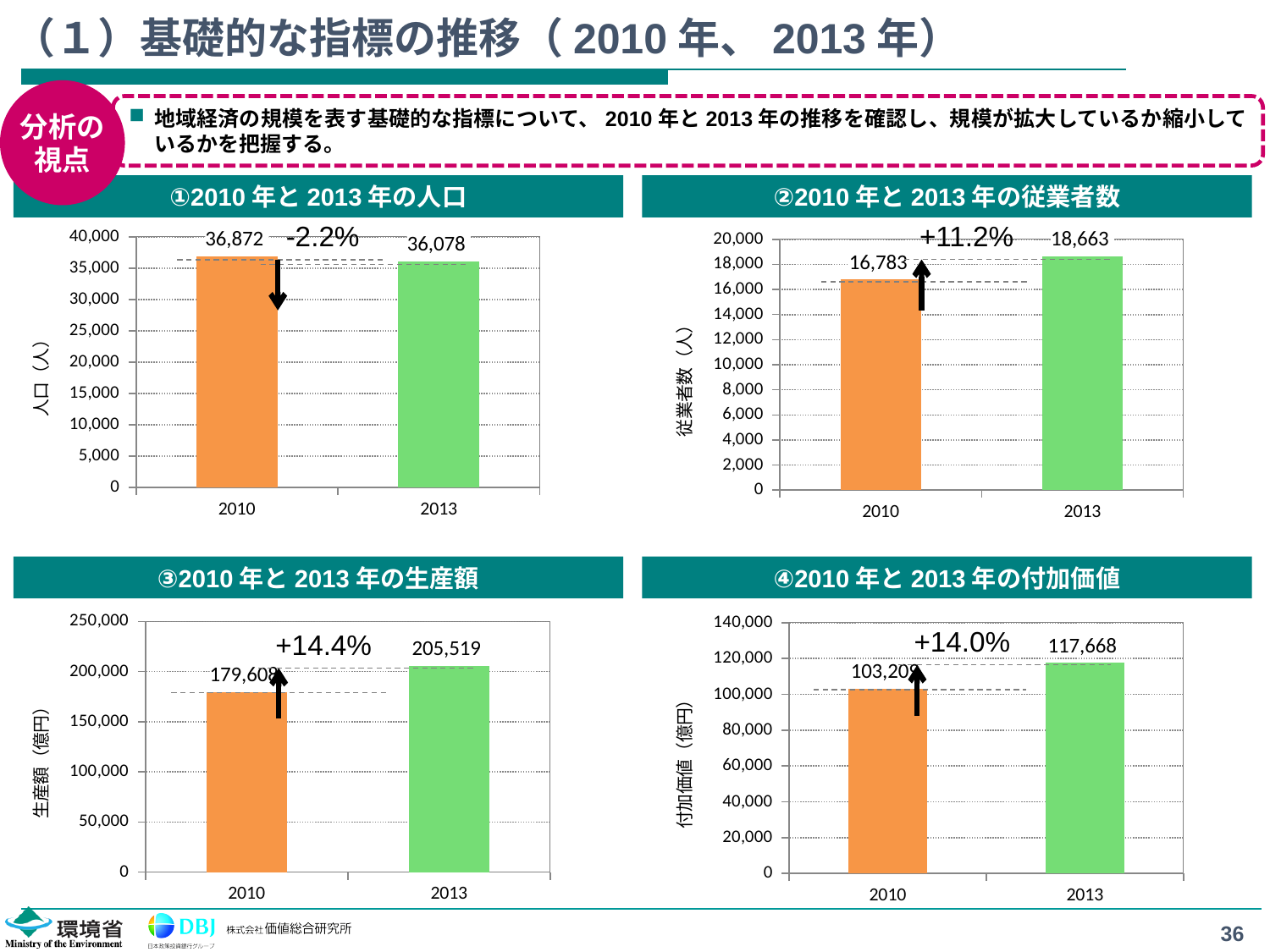

# （１）基礎的な指標の推移（2010年、2013年）
分析の
視点
地域経済の規模を表す基礎的な指標について、2010年と2013年の推移を確認し、規模が拡大しているか縮小しているかを把握する。
①2010年と2013年の人口
②2010年と2013年の従業者数
+11.2%
-2.2%

### Chart

| Category | 人口 |
|---|---|
| 2010 | 36872.0 |
| 2013 | 36077.97616558646 |

### Chart

| Category | 従業者数 |
|---|---|
| 2010 | 16783.0 |
| 2013 | 18662.96140621077 |
③2010年と2013年の生産額
④2010年と2013年の付加価値

### Chart

| Category | 生産額 |
|---|---|
| 2010 | 179608.09979261982 |
| 2013 | 205519.0333661994 |

### Chart

| Category | GRP |
|---|---|
| 2010 | 103208.95026324209 |
| 2013 | 117667.8144757575 |
+14.0%
+14.4%
36